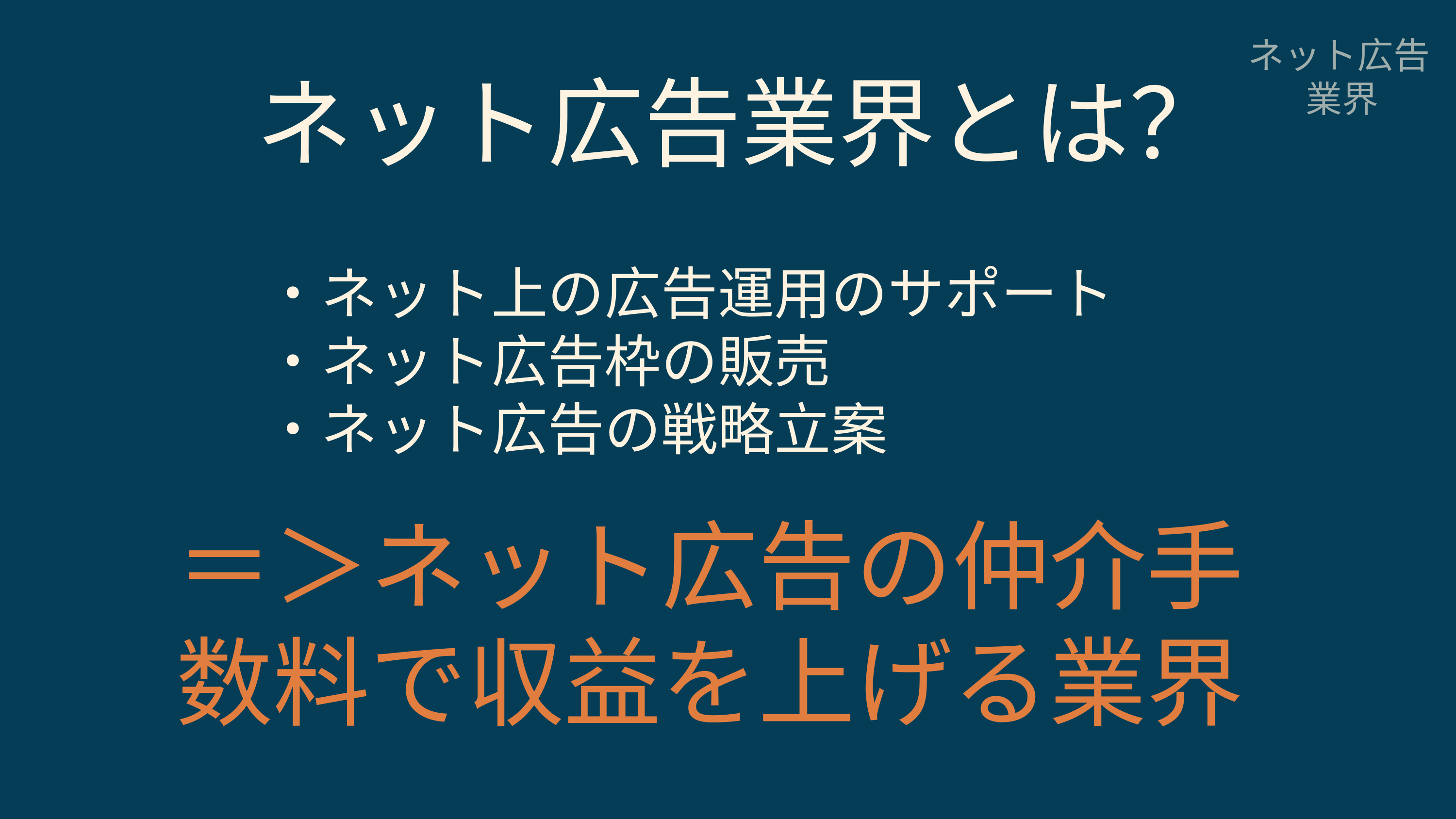

ネット広告
      業界
ネット広告業界とは？
　・ネット上の広告運用のサポート
　・ネット広告枠の販売
　・ネット広告の戦略立案
＝＞ネット広告の仲介手数料で収益を上げる業界